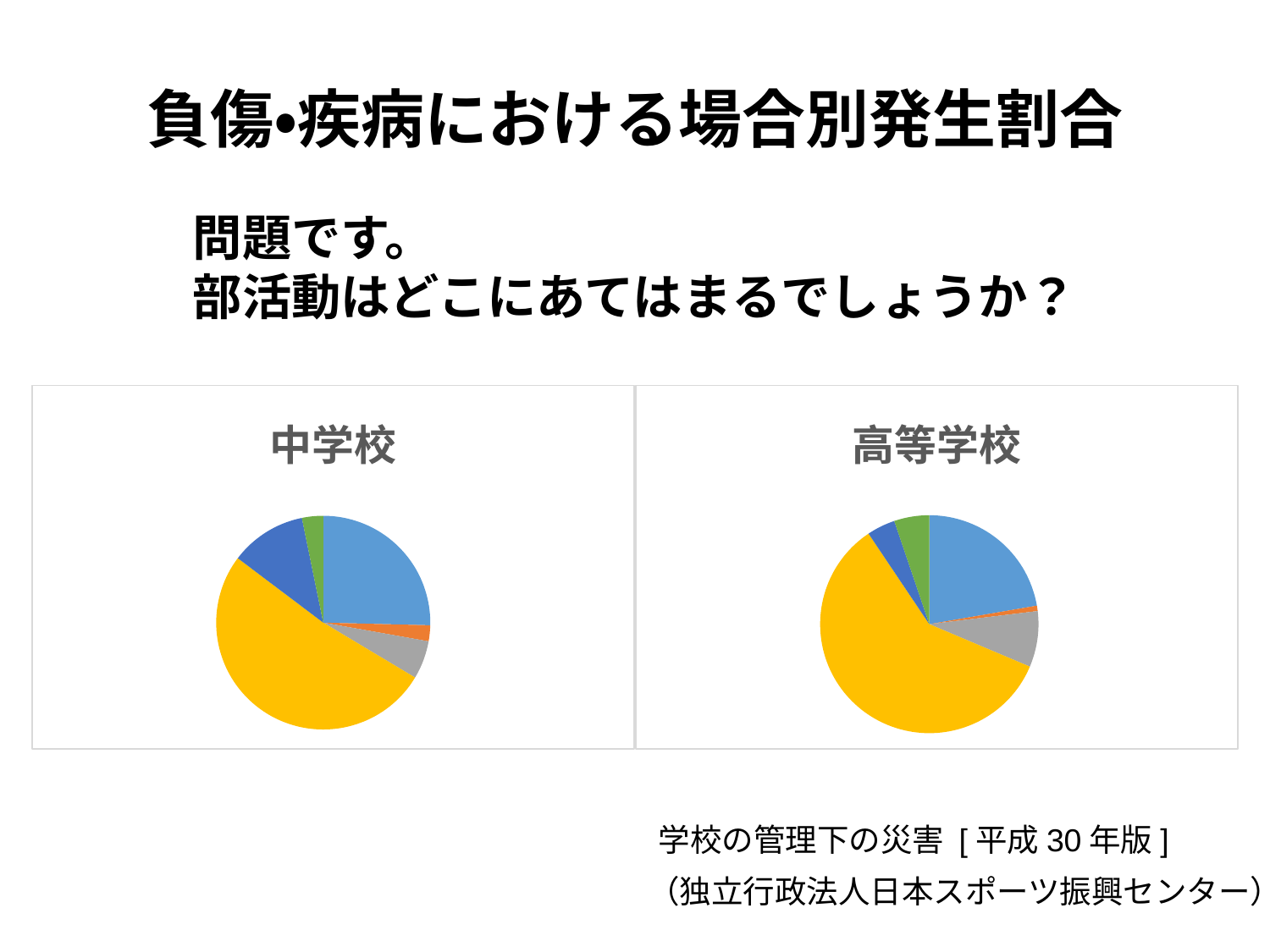

負傷・疾病における場合別発生割合
問題です。
部活動はどこにあてはまるでしょうか？

### Chart:

| Category | 中学校 |
|---|---|
| 各教科等 | 25.4 |
| 特別活動 | 2.4 |
| 学校行事 | 5.8 |
| 運動部活動など | 51.7 |
| 休憩時間 | 11.5 |
| その他 | 3.2 |

### Chart:

| Category | 高等学校 |
|---|---|
| 各教科等 | 22.3 |
| 特別活動 | 0.8 |
| 学校行事 | 8.3 |
| 運動部活動など | 59.3 |
| 休憩時間 | 4.2 |
| その他 | 5.2 |

### Chart:

| Category | 中学校 |
|---|---|
| 各教科等 | 25.4 |
| 特別活動 | 2.4 |
| 学校行事 | 5.8 |
| 運動部活動など | 51.7 |
| 休憩時間 | 11.5 |
| その他 | 3.2 |

### Chart:

| Category | 高等学校 |
|---|---|
| 各教科等 | 22.3 |
| 特別活動 | 0.8 |
| 学校行事 | 8.3 |
| 運動部活動など | 59.3 |
| 休憩時間 | 4.2 |
| その他 | 5.2 |
学校の管理下の災害 [平成30年版]
（独立行政法人日本スポーツ振興センター）